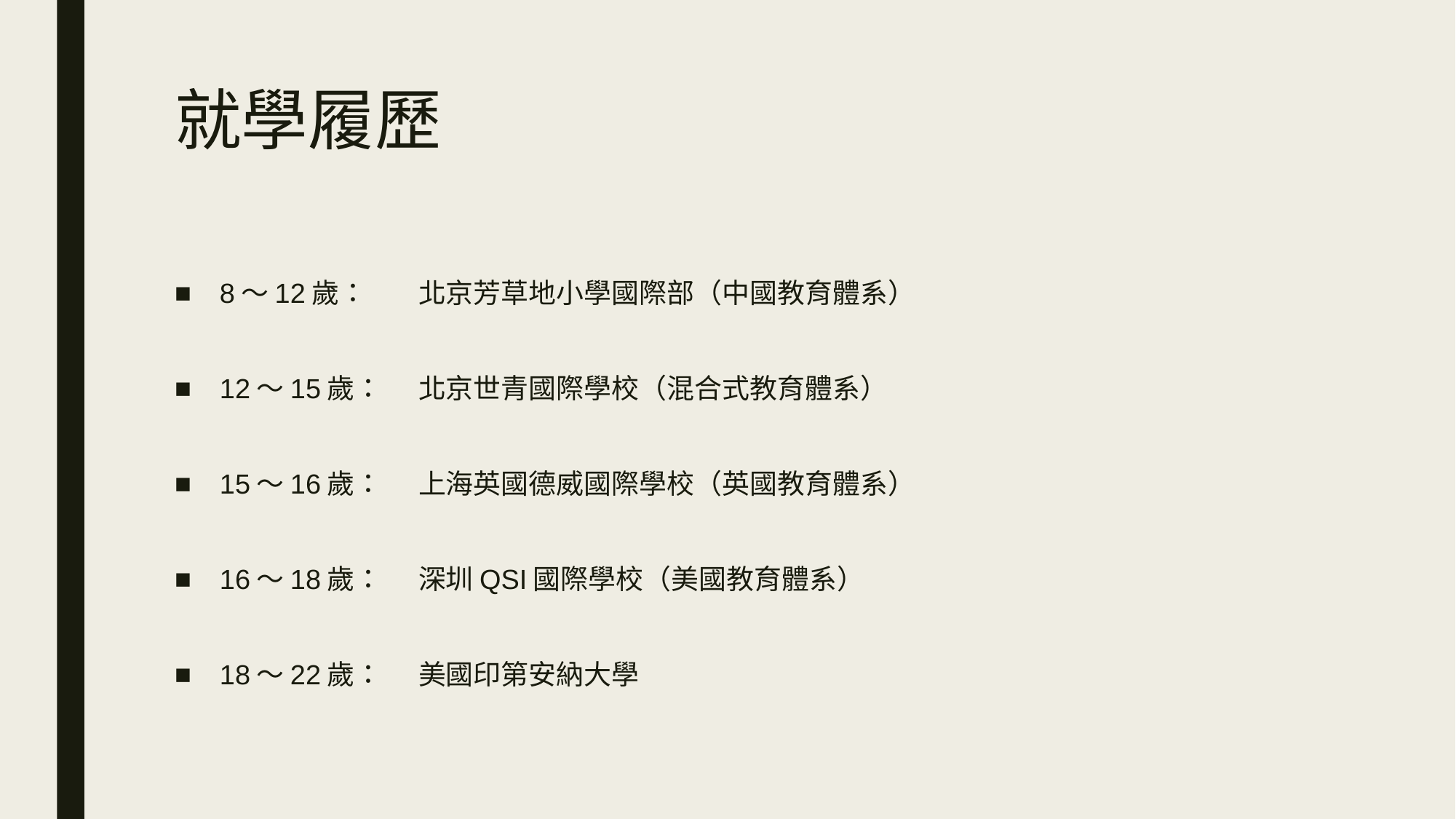

# 就學履歷
8～12歲：	北京芳草地小學國際部（中國教育體系）

12～15歲：	北京世青國際學校（混合式教育體系）

15～16歲：	上海英國德威國際學校（英國教育體系）

16～18歲：	深圳QSI國際學校（美國教育體系）

18～22歲：	美國印第安納大學